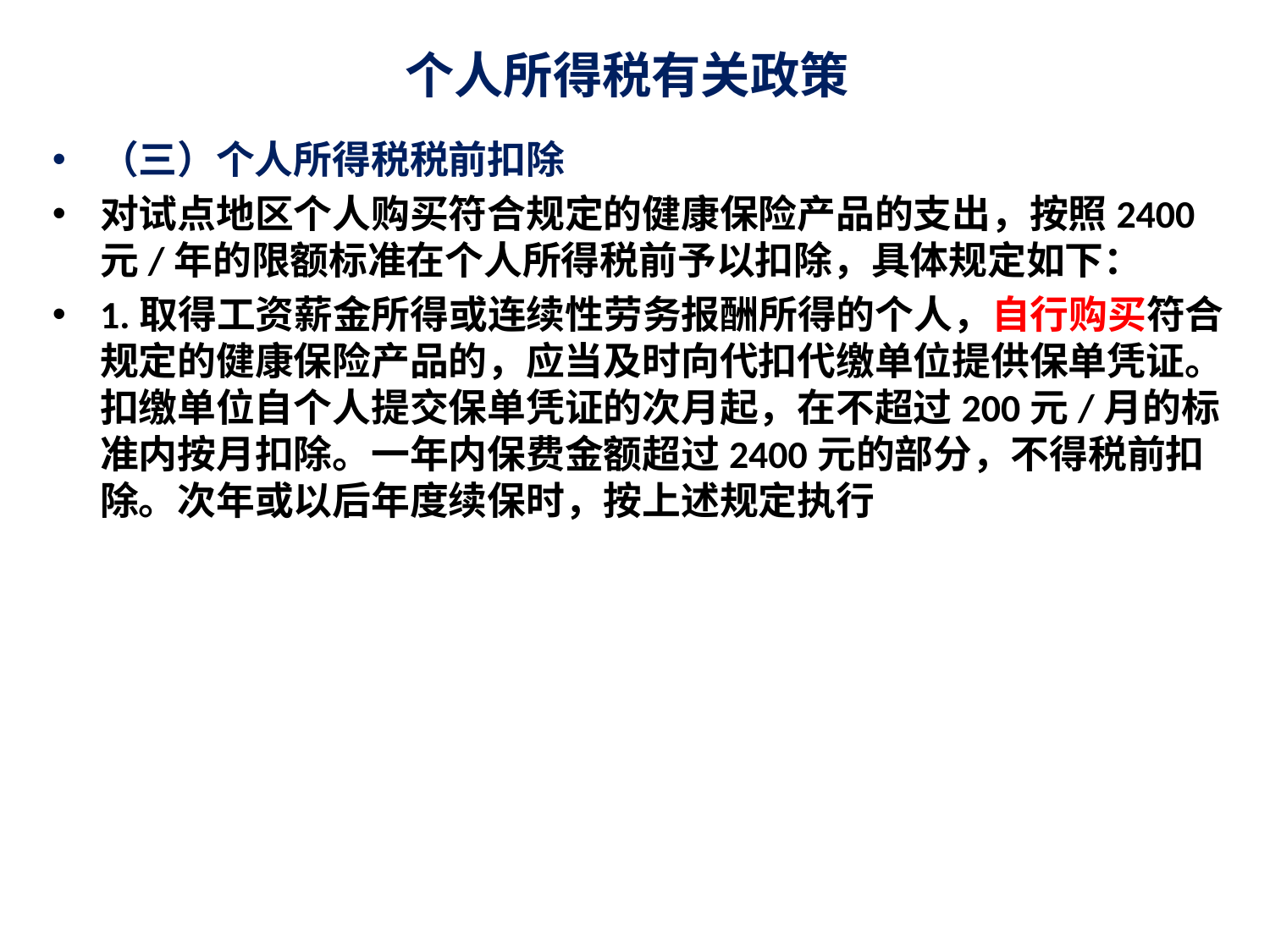

# 个人所得税有关政策
（三）个人所得税税前扣除
对试点地区个人购买符合规定的健康保险产品的支出，按照2400元/年的限额标准在个人所得税前予以扣除，具体规定如下：
1.取得工资薪金所得或连续性劳务报酬所得的个人，自行购买符合规定的健康保险产品的，应当及时向代扣代缴单位提供保单凭证。扣缴单位自个人提交保单凭证的次月起，在不超过200元/月的标准内按月扣除。一年内保费金额超过2400元的部分，不得税前扣除。次年或以后年度续保时，按上述规定执行